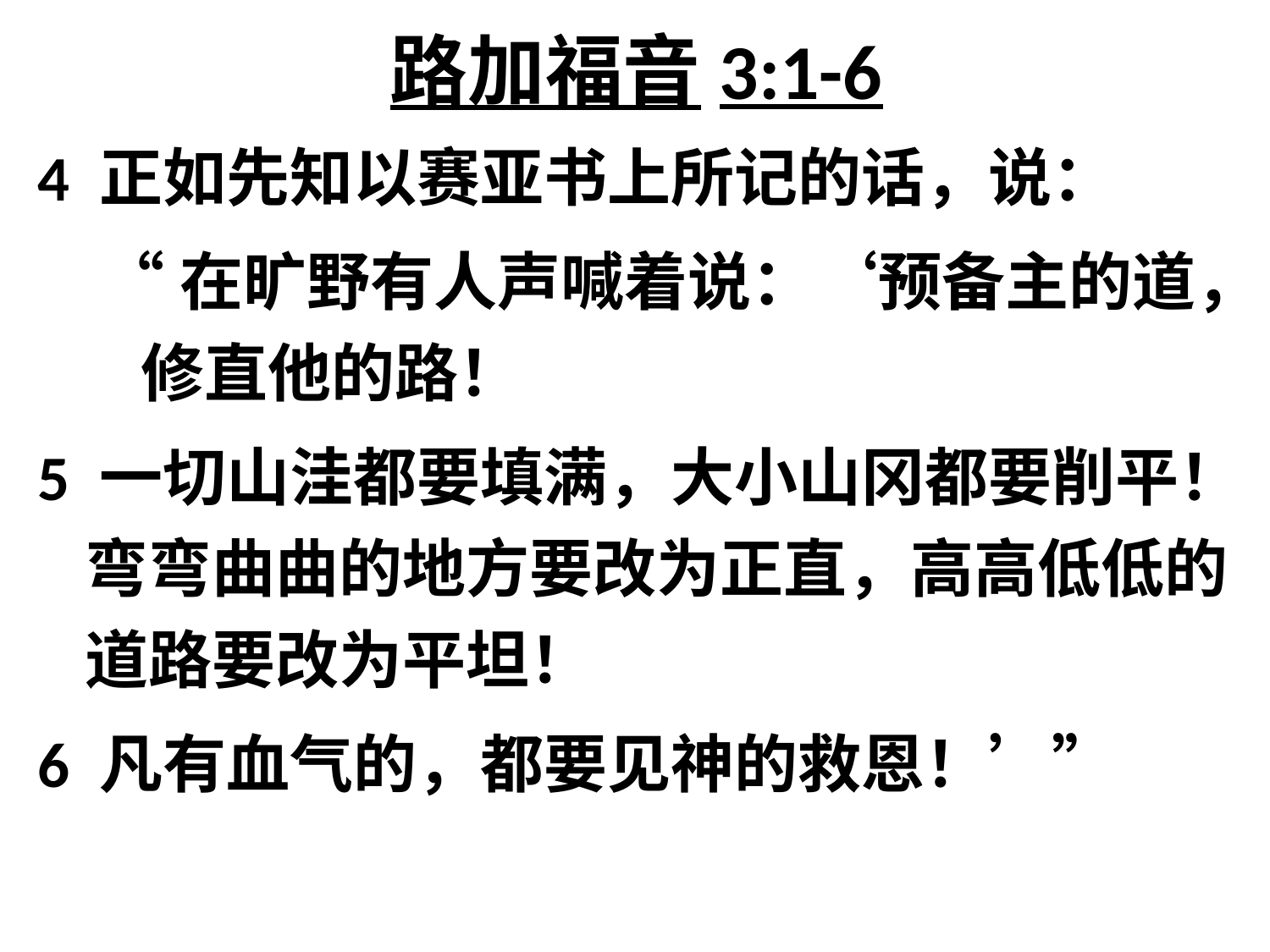

# 路加福音3:1-6
4 正如先知以赛亚书上所记的话，说：
“在旷野有人声喊着说：‘预备主的道，修直他的路！
5 一切山洼都要填满，大小山冈都要削平！弯弯曲曲的地方要改为正直，高高低低的道路要改为平坦！
6 凡有血气的，都要见神的救恩！’”